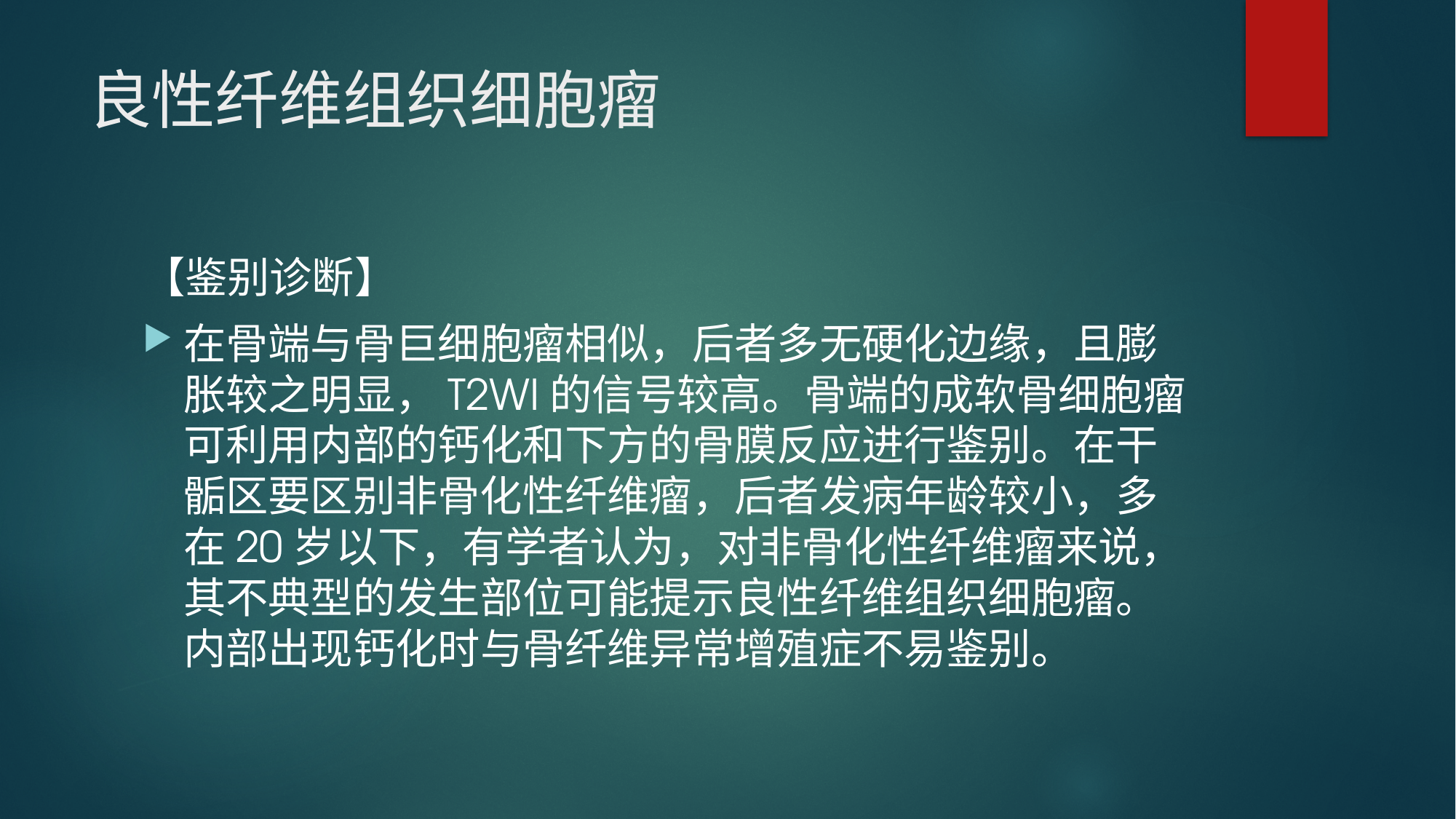

# 良性纤维组织细胞瘤
【鉴别诊断】
在骨端与骨巨细胞瘤相似，后者多无硬化边缘，且膨胀较之明显，T2WI的信号较高。骨端的成软骨细胞瘤可利用内部的钙化和下方的骨膜反应进行鉴别。在干骺区要区别非骨化性纤维瘤，后者发病年龄较小，多在20岁以下，有学者认为，对非骨化性纤维瘤来说，其不典型的发生部位可能提示良性纤维组织细胞瘤。内部出现钙化时与骨纤维异常增殖症不易鉴别。